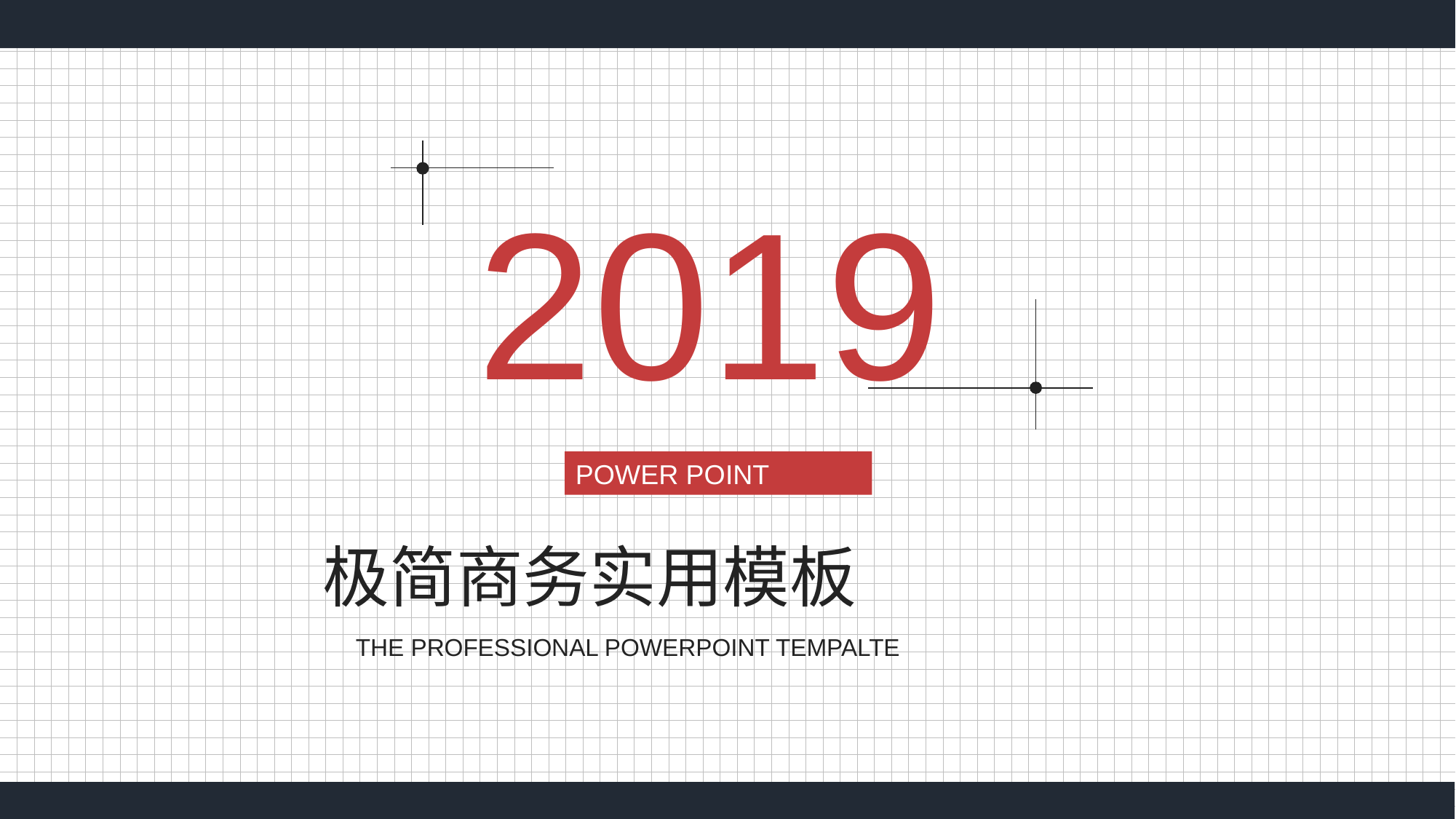

2019

POWER POINT
极简商务实用模板
THE PROFESSIONAL POWERPOINT TEMPALTE